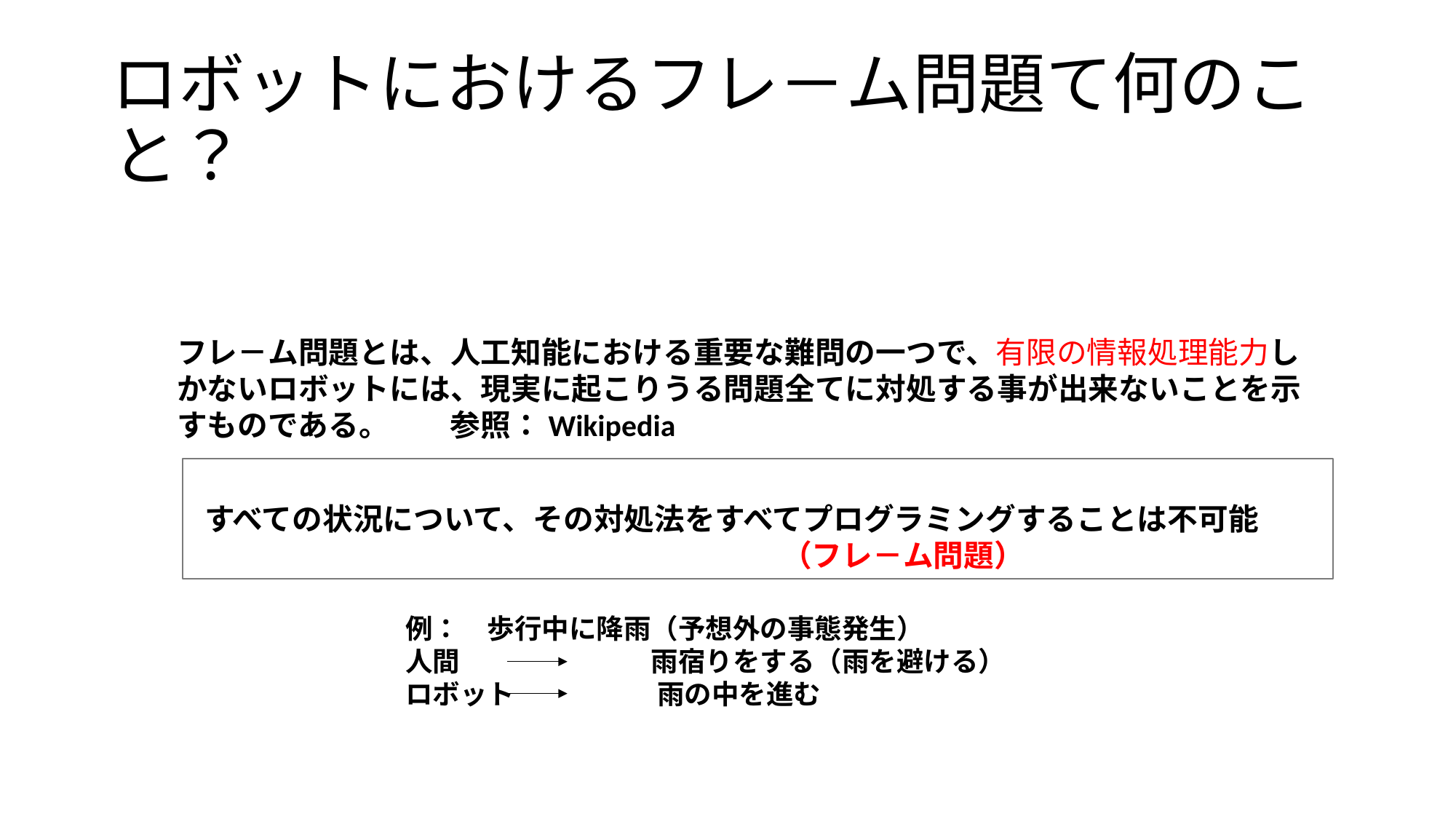

# ロボットにおけるフレ－ム問題て何のこと？
フレ－ム問題とは、人工知能における重要な難問の一つで、有限の情報処理能力しかないロボットには、現実に起こりうる問題全てに対処する事が出来ないことを示すものである。　　参照：Wikipedia

すべての状況について、その対処法をすべてプログラミングすることは不可能
　　　　　　　　　　　　　　　　　　　（フレ－ム問題）
例：　歩行中に降雨（予想外の事態発生）
人間　　　　　　　雨宿りをする（雨を避ける）
ロボット　　　　　 雨の中を進む